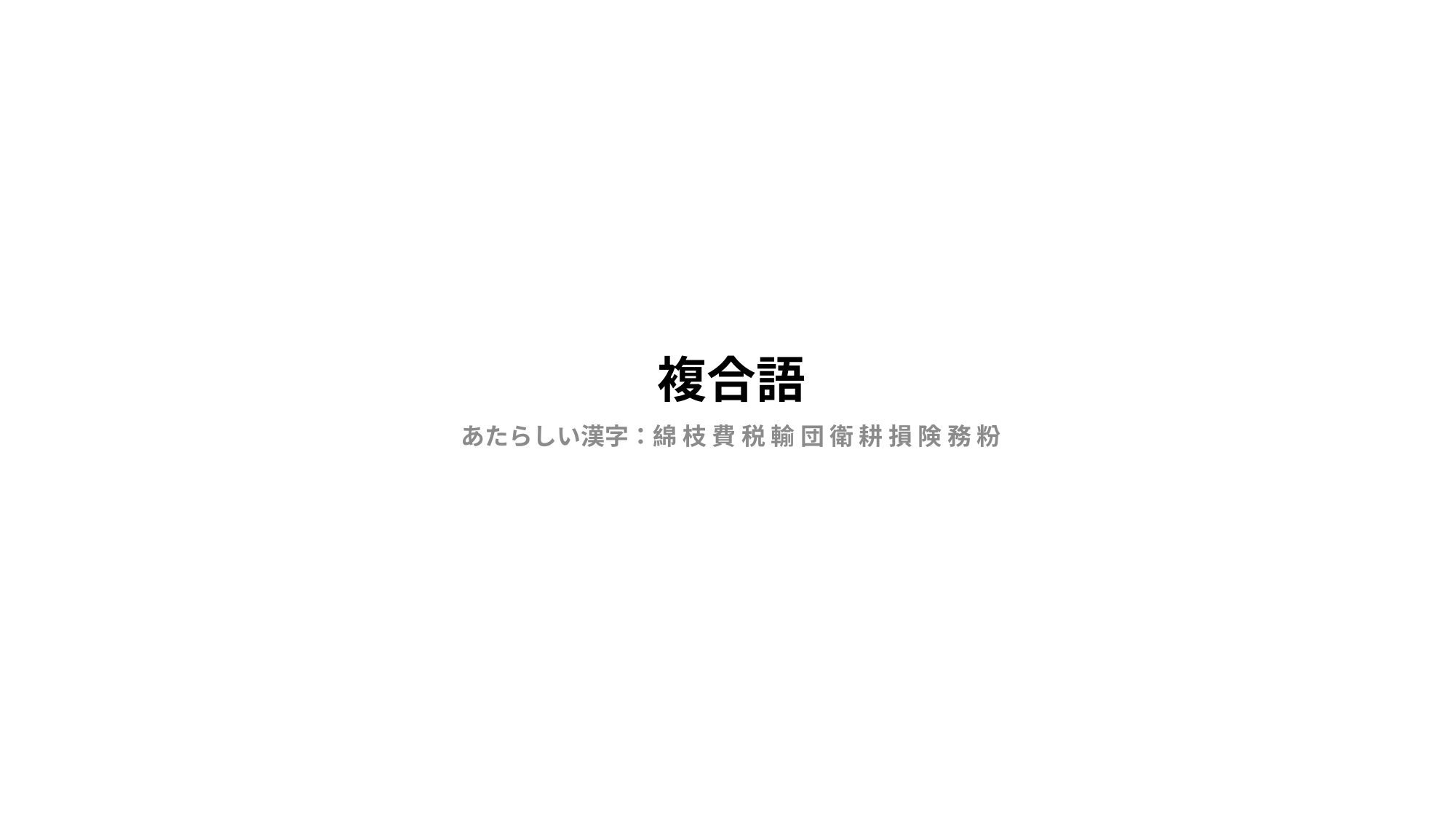

# 複合語
あたらしい漢字：綿 枝 費 税 輸 団 衛 耕 損 険 務 粉